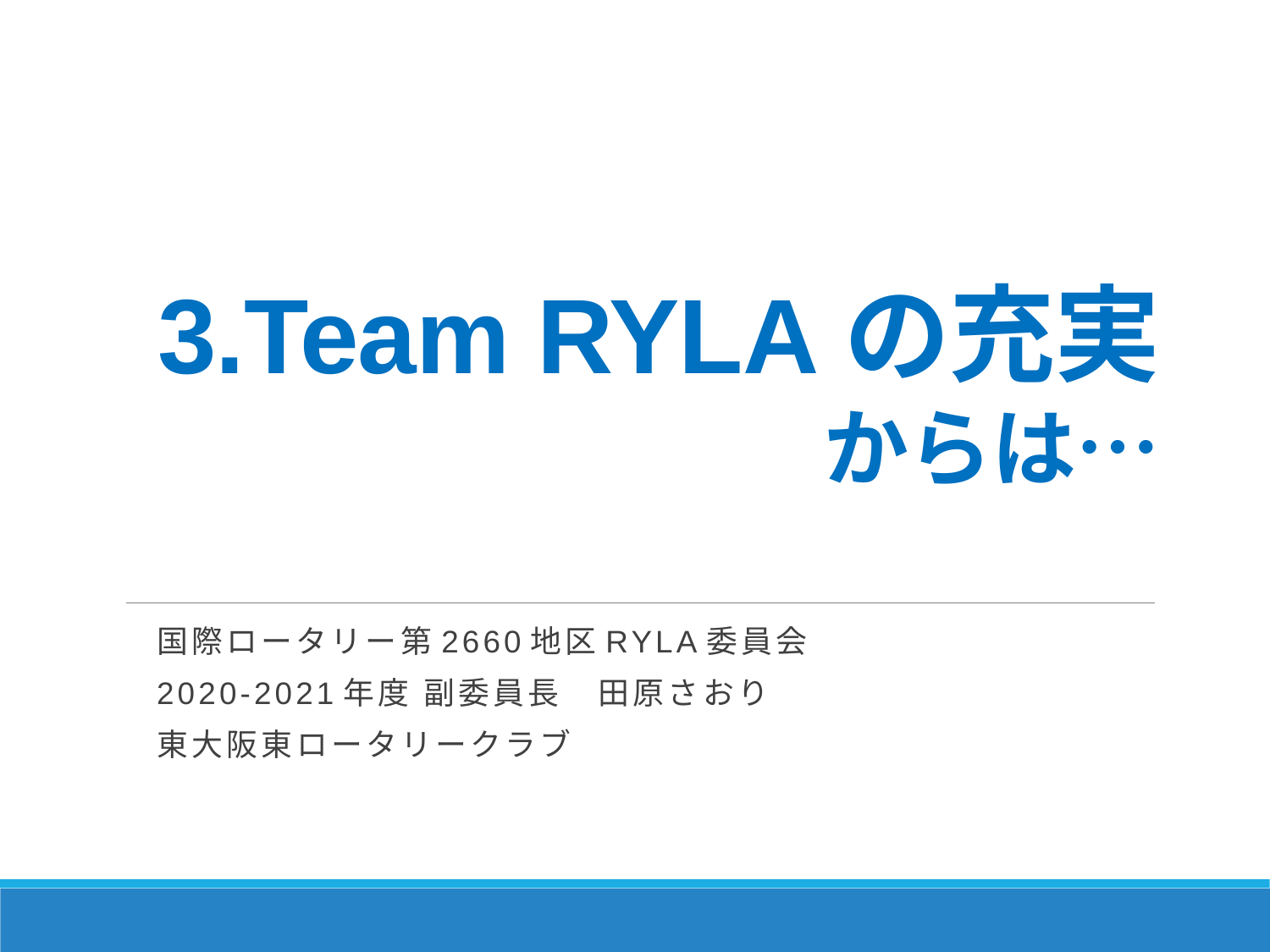

# 3.Team RYLAの充実 からは…
国際ロータリー第2660地区RYLA委員会
2020-2021年度 副委員長　田原さおり
東大阪東ロータリークラブ